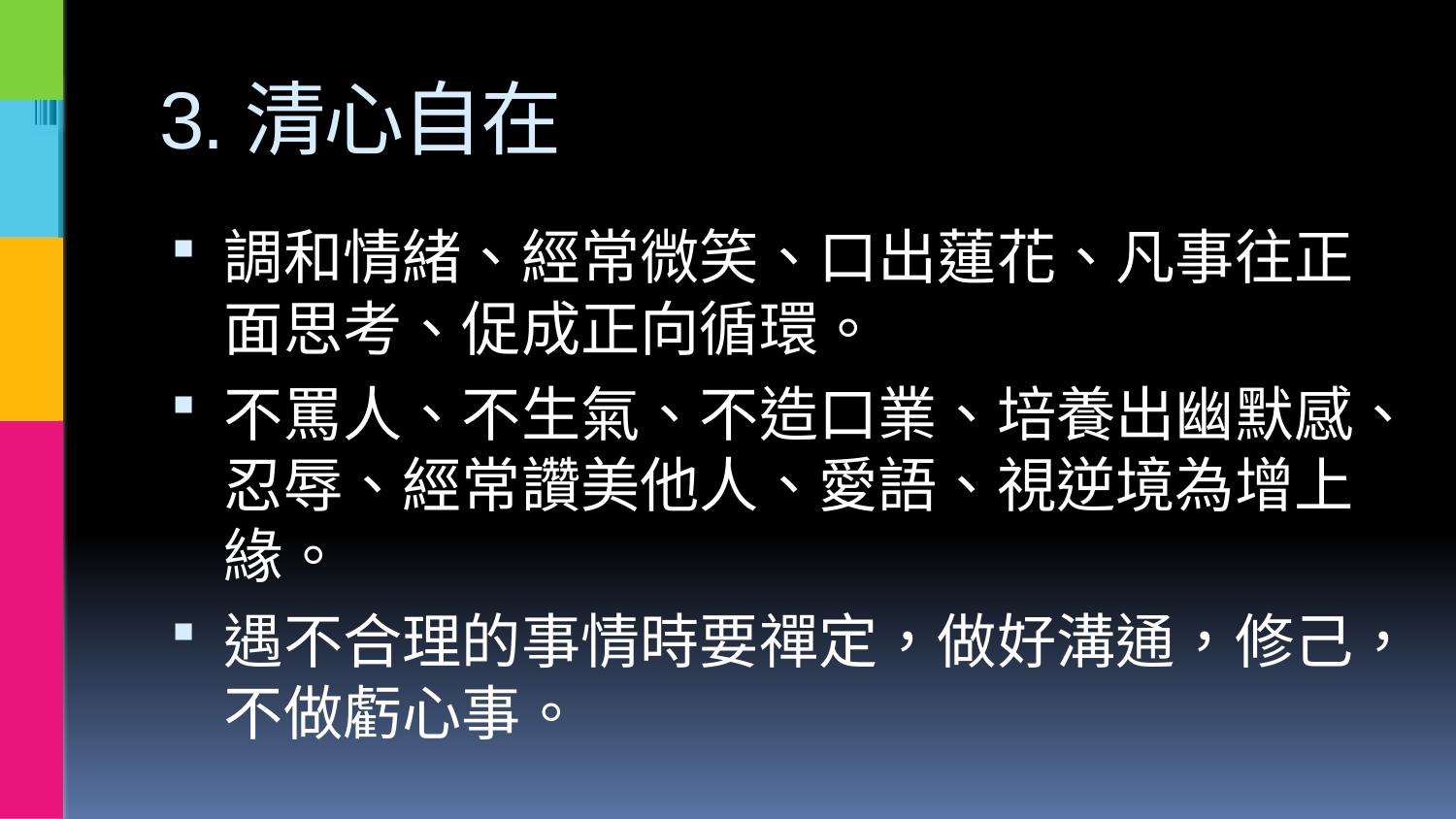

# 3.清心自在
調和情緒、經常微笑、口出蓮花、凡事往正面思考、促成正向循環。
不罵人、不生氣、不造口業、培養出幽默感、忍辱、經常讚美他人、愛語、視逆境為增上緣。
遇不合理的事情時要禪定，做好溝通，修己，不做虧心事。